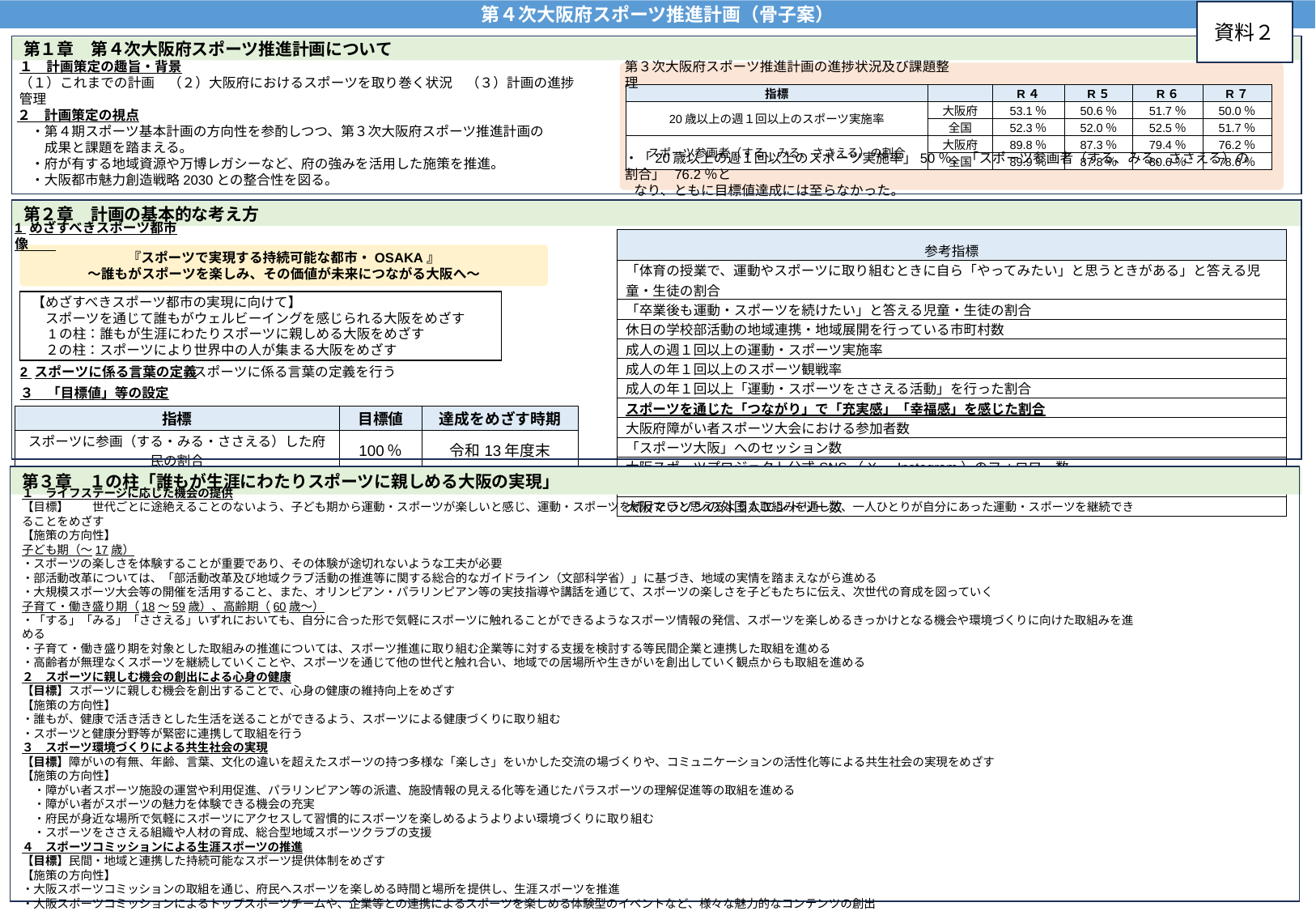

第４次大阪府スポーツ推進計画（骨子案）
資料２

第１章　第４次大阪府スポーツ推進計画について
第３次大阪府スポーツ推進計画の進捗状況及び課題整理

１　計画策定の趣旨・背景
（１）これまでの計画　（２）大阪府におけるスポーツを取り巻く状況　（３）計画の進捗管理
| 指標 |  | R４ | R５ | R６ | R７ |
| --- | --- | --- | --- | --- | --- |
| 20歳以上の週１回以上のスポーツ実施率 | 大阪府 | 53.1％ | 50.6％ | 51.7％ | 50.0％ |
|  | 全国 | 52.3％ | 52.0％ | 52.5％ | 51.7％ |
| スポーツ参画者（する、みる、ささえる）の割合 | 大阪府 | 89.8％ | 87.3％ | 79.4％ | 76.2％ |
|  | 全国 | 89.9％ | 87.8％ | 80.6％ | 78.6％ |
２　計画策定の視点
　・第４期スポーツ基本計画の方向性を参酌しつつ、第３次大阪府スポーツ推進計画の
　　成果と課題を踏まえる。
　・府が有する地域資源や万博レガシーなど、府の強みを活用した施策を推進。
　・大阪都市魅力創造戦略2030との整合性を図る。
・「20歳以上の週１回以上のスポーツ実施率」50％、「スポーツ参画者（する、みる、ささえる）の割合」  76.2％と
  なり、ともに目標値達成には至らなかった。

第２章　計画の基本的な考え方
1 めざすべきスポーツ都市像
| 参考指標 |
| --- |
| 「体育の授業で、運動やスポーツに取り組むときに自ら「やってみたい」と思うときがある」と答える児童・生徒の割合 |
| 「卒業後も運動・スポーツを続けたい」と答える児童・生徒の割合 |
| 休日の学校部活動の地域連携・地域展開を行っている市町村数 |
| 成人の週１回以上の運動・スポーツ実施率 |
| 成人の年１回以上のスポーツ観戦率 |
| 成人の年１回以上「運動・スポーツをささえる活動」を行った割合 |
| スポーツを通じた「つながり」で「充実感」「幸福感」を感じた割合 |
| 大阪府障がい者スポーツ大会における参加者数 |
| 「スポーツ大阪」へのセッション数 |
| 大阪スポーツプロジェクト公式SNS（X・Instagram）のフォロワー数 |
| 大阪府にゆかりのある主なスポーツチームの年間主催試合での観戦者合計 |
| 大阪マラソンの外国人エントリー数 |
『スポーツで実現する持続可能な都市・OSAKA』
～誰もがスポーツを楽しみ、その価値が未来につながる大阪へ～
【めざすべきスポーツ都市の実現に向けて】
　スポーツを通じて誰もがウェルビーイングを感じられる大阪をめざす
　1の柱：誰もが生涯にわたりスポーツに親しめる大阪をめざす
　２の柱：スポーツにより世界中の人が集まる大阪をめざす
スポーツに係る言葉の定義を行う
2 スポーツに係る言葉の定義
３　「目標値」等の設定
| 指標 | 目標値 | 達成をめざす時期 |
| --- | --- | --- |
| スポーツに参画（する・みる・ささえる）した府民の割合 | 100％ | 令和13年度末 |

第３章　１の柱「誰もが生涯にわたりスポーツに親しめる大阪の実現」
１　ライフステージに応じた機会の提供
【目標】　　世代ごとに途絶えることのないよう、子ども期から運動・スポーツが楽しいと感じ、運動・スポーツを続けたいと思えるような取組みを通して、一人ひとりが自分にあった運動・スポーツを継続できることをめざす
【施策の方向性】
子ども期（～17歳）
・スポーツの楽しさを体験することが重要であり、その体験が途切れないような工夫が必要
・部活動改革については、「部活動改革及び地域クラブ活動の推進等に関する総合的なガイドライン（文部科学省）」に基づき、地域の実情を踏まえながら進める
・大規模スポーツ大会等の開催を活用すること、また、オリンピアン・パラリンピアン等の実技指導や講話を通じて、スポーツの楽しさを子どもたちに伝え、次世代の育成を図っていく
子育て・働き盛り期（18～59歳）、高齢期（60歳～）
・「する」「みる」「ささえる」いずれにおいても、自分に合った形で気軽にスポーツに触れることができるようなスポーツ情報の発信、スポーツを楽しめるきっかけとなる機会や環境づくりに向けた取組みを進める
・子育て・働き盛り期を対象とした取組みの推進については、スポーツ推進に取り組む企業等に対する支援を検討する等民間企業と連携した取組を進める
・高齢者が無理なくスポーツを継続していくことや、スポーツを通じて他の世代と触れ合い、地域での居場所や生きがいを創出していく観点からも取組を進める
２　スポーツに親しむ機会の創出による心身の健康
【目標】スポーツに親しむ機会を創出することで、心身の健康の維持向上をめざす
【施策の方向性】
・誰もが、健康で活き活きとした生活を送ることができるよう、スポーツによる健康づくりに取り組む
・スポーツと健康分野等が緊密に連携して取組を行う
３　スポーツ環境づくりによる共生社会の実現
【目標】障がいの有無、年齢、言葉、文化の違いを超えたスポーツの持つ多様な「楽しさ」をいかした交流の場づくりや、コミュニケーションの活性化等による共生社会の実現をめざす
【施策の方向性】
　・障がい者スポーツ施設の運営や利用促進、パラリンピアン等の派遣、施設情報の見える化等を通じたパラスポーツの理解促進等の取組を進める
　・障がい者がスポーツの魅力を体験できる機会の充実
　・府民が身近な場所で気軽にスポーツにアクセスして習慣的にスポーツを楽しめるようよりよい環境づくりに取り組む
　・スポーツをささえる組織や人材の育成、総合型地域スポーツクラブの支援
４　スポーツコミッションによる生涯スポーツの推進
【目標】民間・地域と連携した持続可能なスポーツ提供体制をめざす
【施策の方向性】
・大阪スポーツコミッションの取組を通じ、府民へスポーツを楽しめる時間と場所を提供し、生涯スポーツを推進
・大阪スポーツコミッションによるトップスポーツチームや、企業等との連携によるスポーツを楽しめる体験型のイベントなど、様々な魅力的なコンテンツの創出